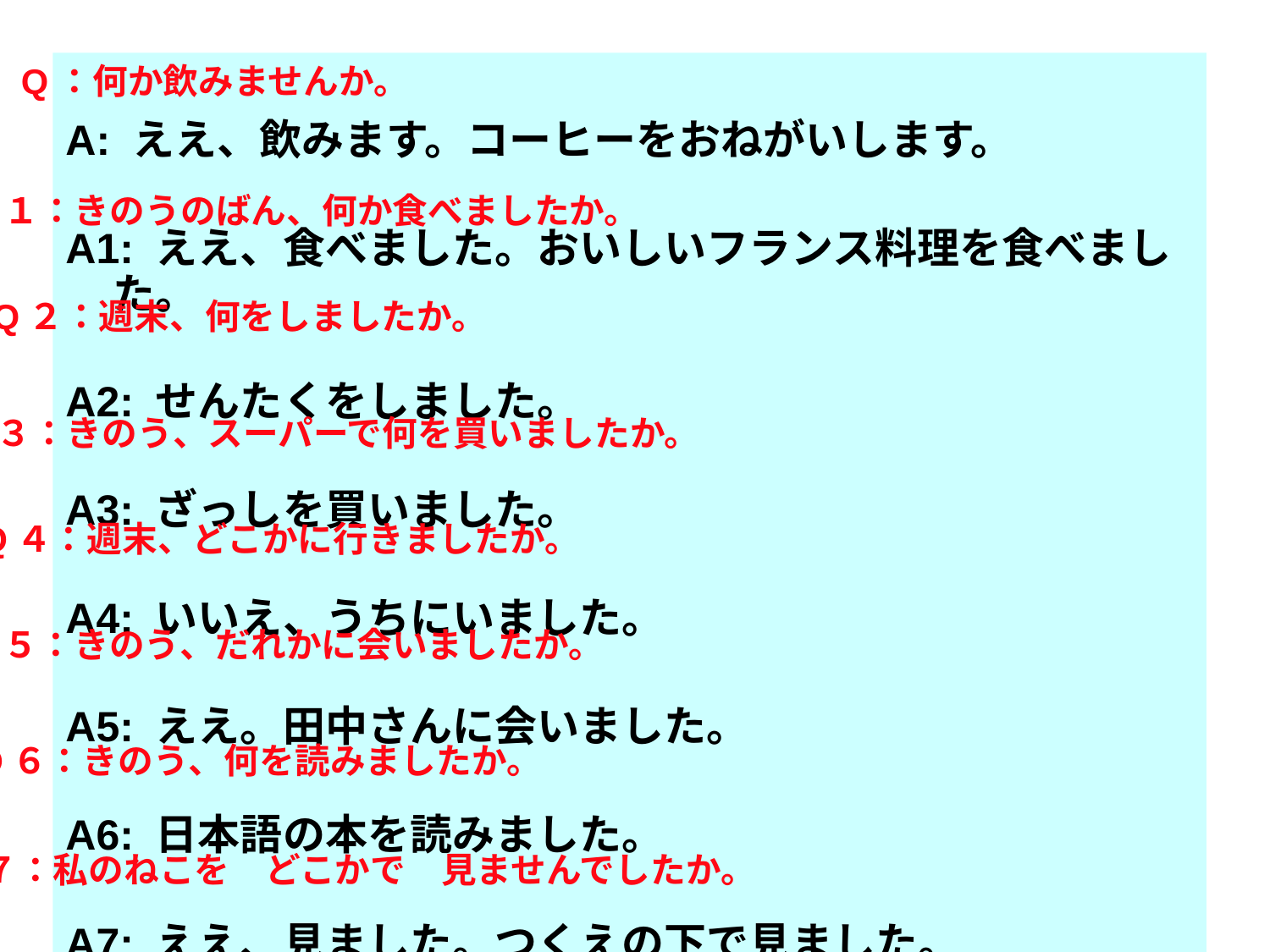

A: ええ、飲みます。コーヒーをおねがいします。

A1: ええ、食べました。おいしいフランス料理を食べました。

A2: せんたくをしました。

A3: ざっしを買いました。

A4: いいえ、うちにいました。

A5: ええ。田中さんに会いました。

A6: 日本語の本を読みました。

A7: ええ、見ました。つくえの下で見ました。
Q：何か飲みませんか。
Q１：きのうのばん、何か食べましたか。
Q２：週末、何をしましたか。
Q３：きのう、スーパーで何を買いましたか。
Q４：週末、どこかに行きましたか。
Q５：きのう、だれかに会いましたか。
Q６：きのう、何を読みましたか。
Q７：私のねこを　どこかで　見ませんでしたか。